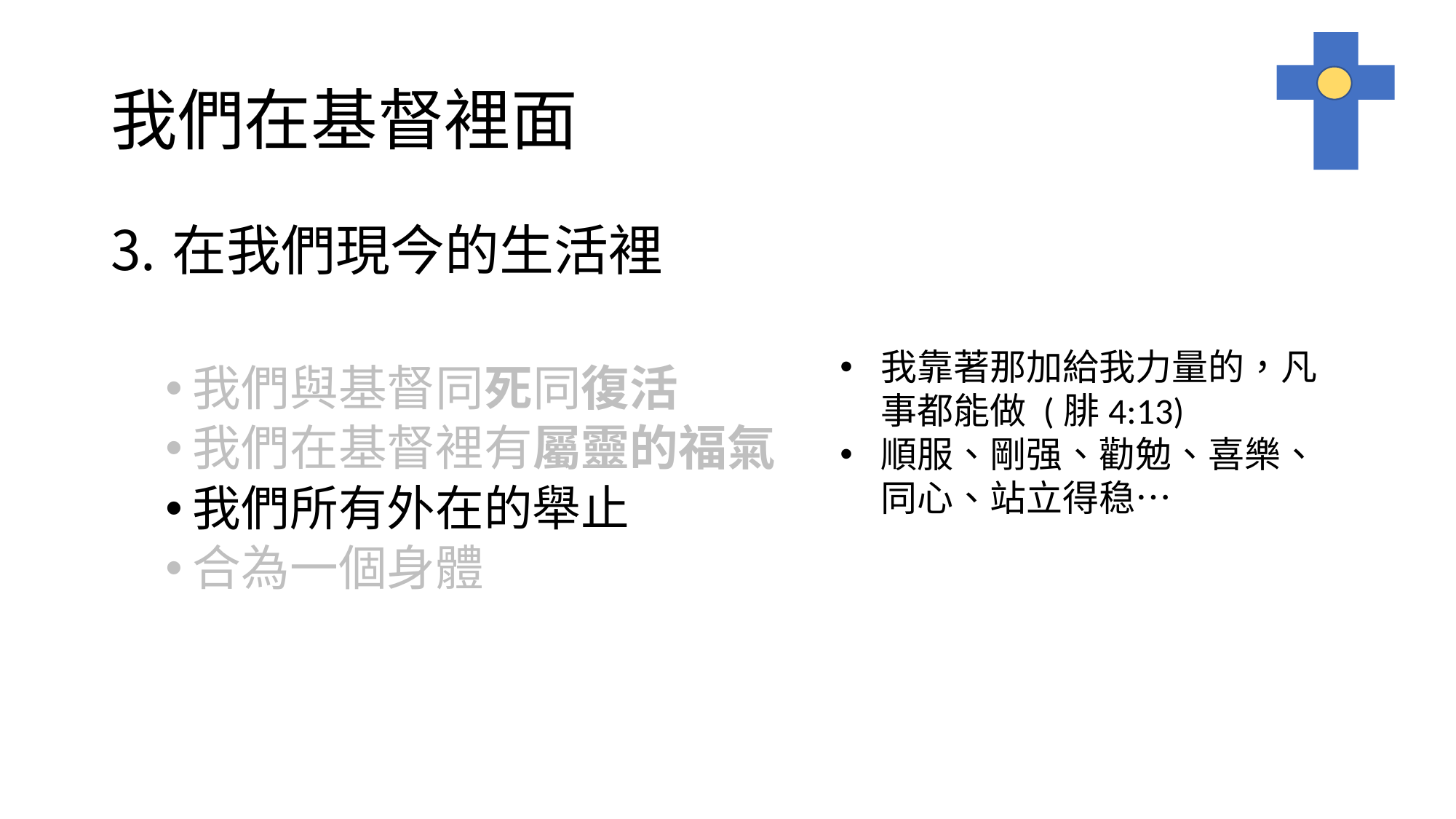

# 我們在基督裡面
在我們現今的生活裡

我們與基督同死同復活
我們在基督裡有屬靈的福氣
我們所有外在的舉止
合為一個身體

我靠著那加給我力量的，凡事都能做 (腓4:13)
順服、剛强、勸勉、喜樂、同心、站立得稳…